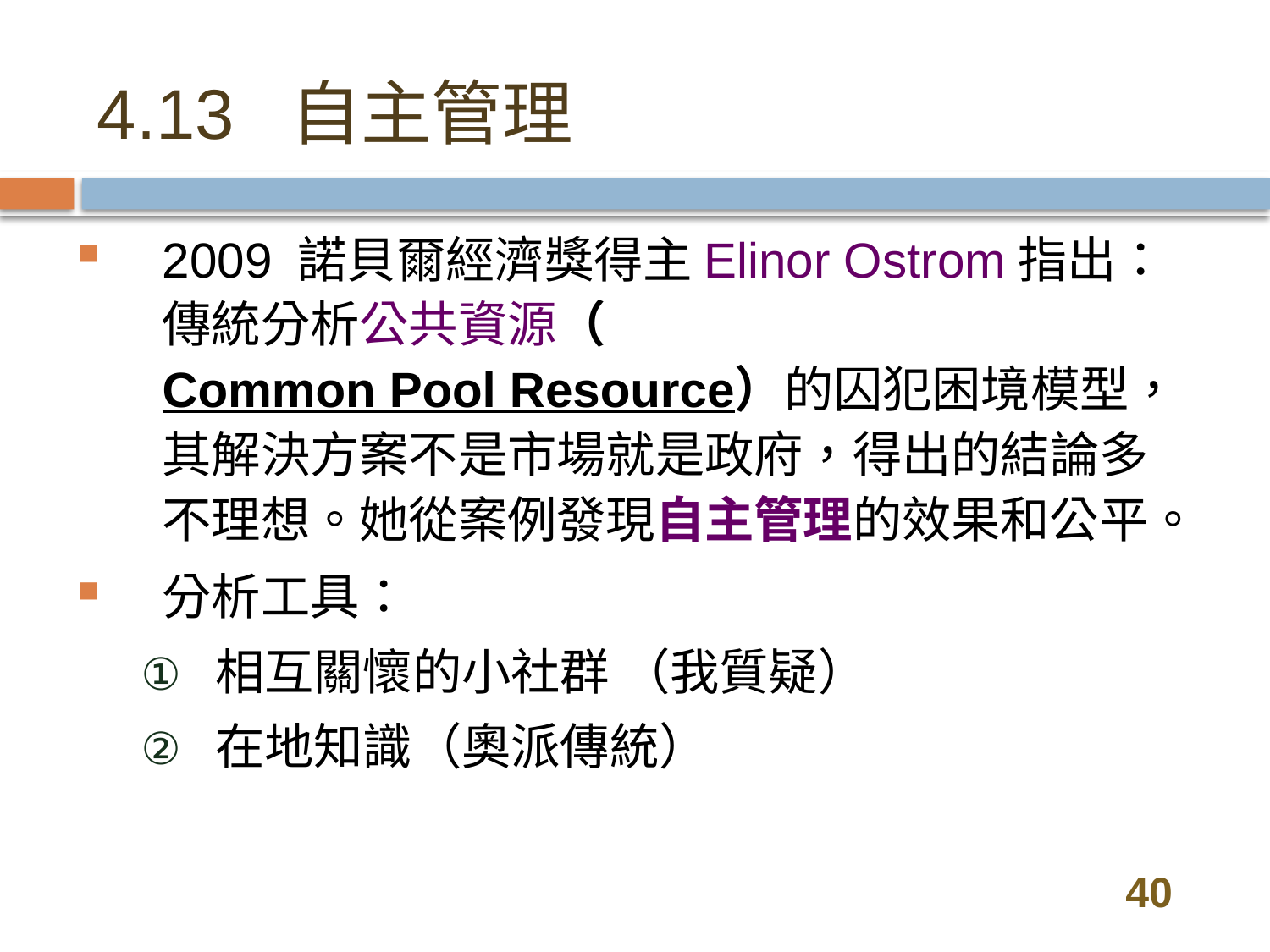

# 4.13  自主管理
2009 諾貝爾經濟獎得主Elinor Ostrom指出：傳統分析公共資源（Common Pool Resource）的囚犯困境模型，其解決方案不是市場就是政府，得出的結論多不理想。她從案例發現自主管理的效果和公平。
分析工具：
相互關懷的小社群 （我質疑）
在地知識（奧派傳統）
40